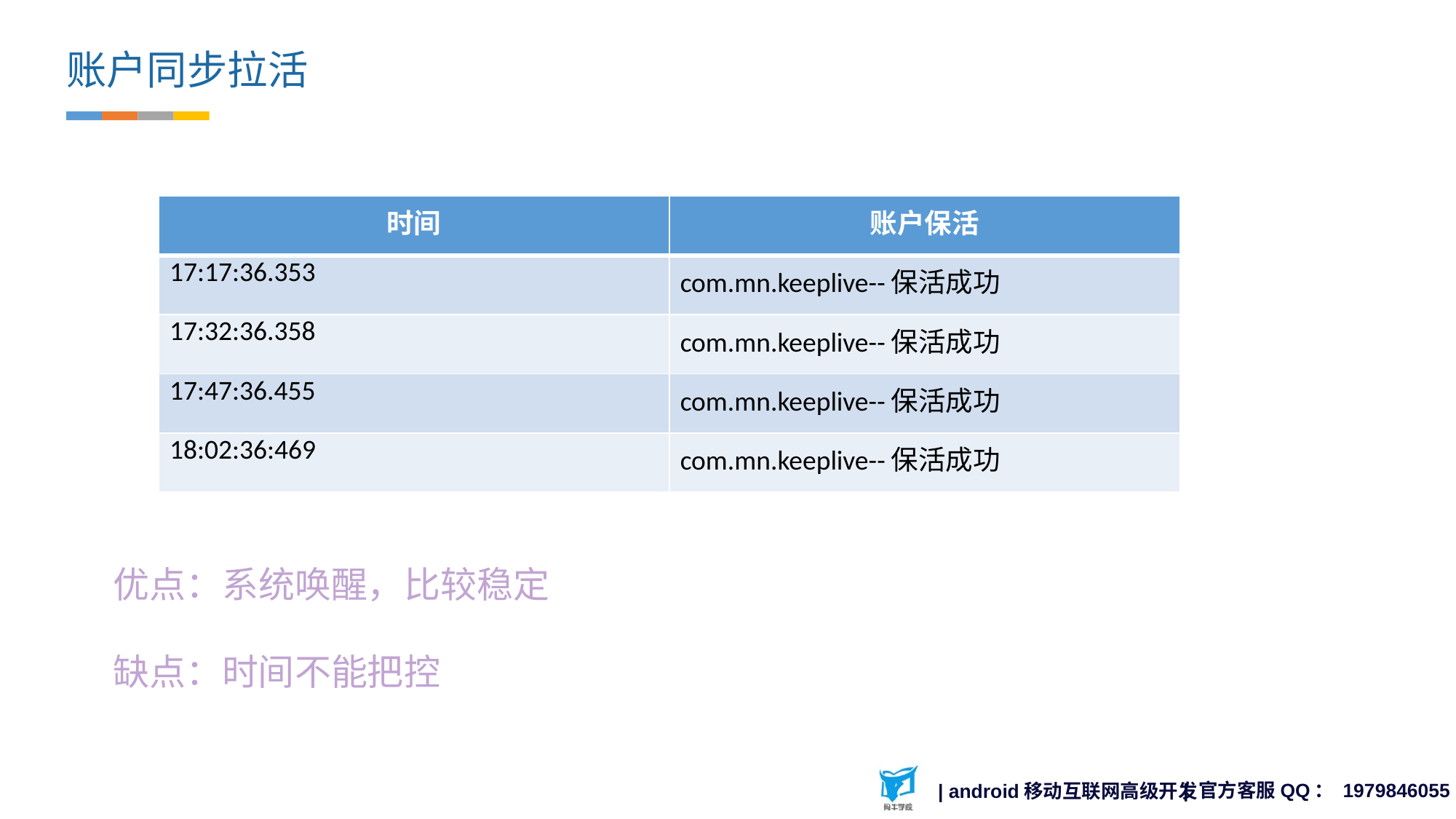

账户同步拉活

| 时间 | 账户保活 |
| --- | --- |
| 17:17:36.353 | com.mn.keeplive--保活成功 |
| 17:32:36.358 | com.mn.keeplive--保活成功 |
| 17:47:36.455 | com.mn.keeplive--保活成功 |
| 18:02:36:469 | com.mn.keeplive--保活成功 |
优点：系统唤醒，比较稳定

缺点：时间不能把控